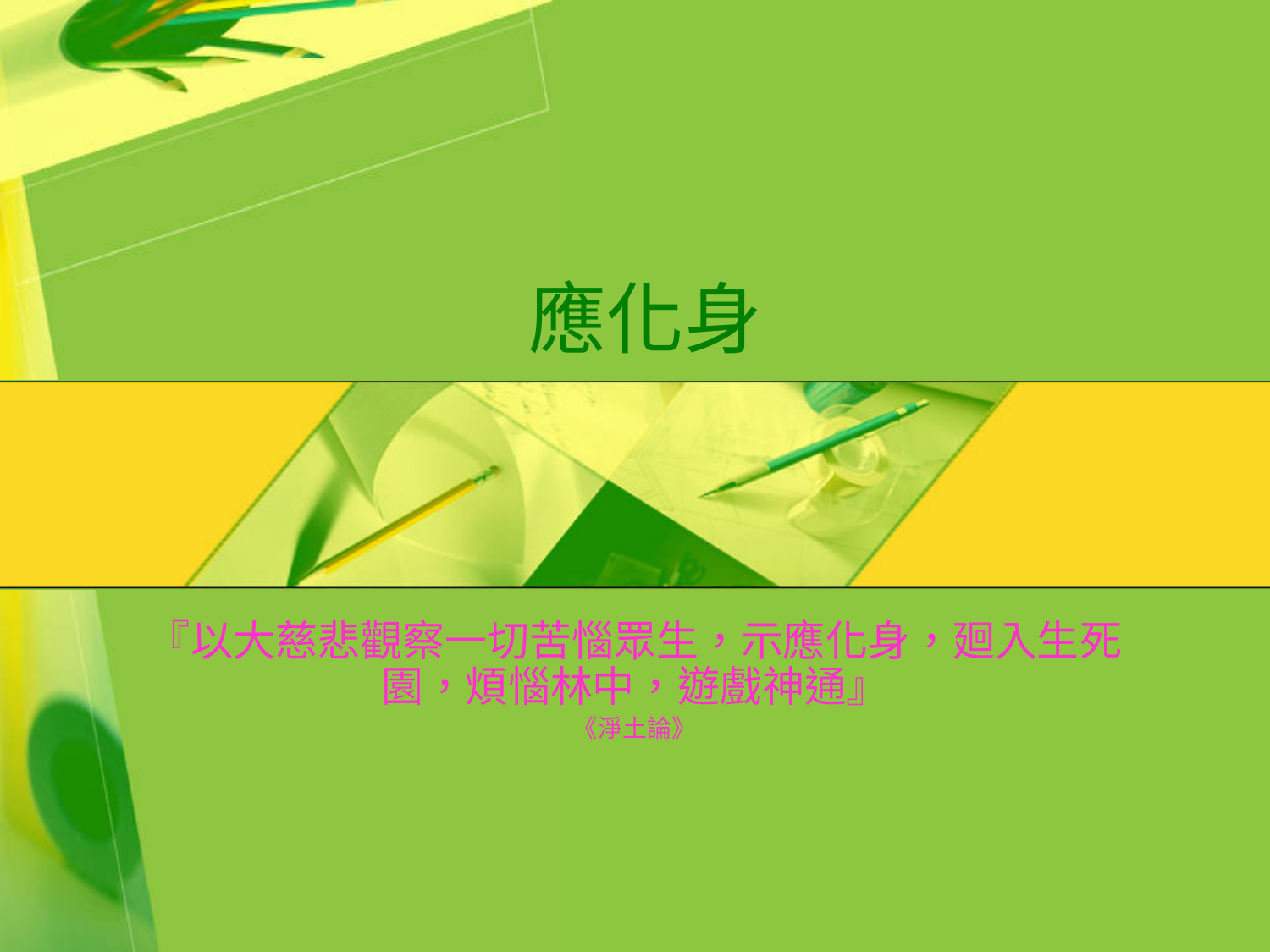

# 應化身
『以大慈悲觀察一切苦惱眾生，示應化身，廻入生死園，煩惱林中，遊戲神通』
《淨土論》